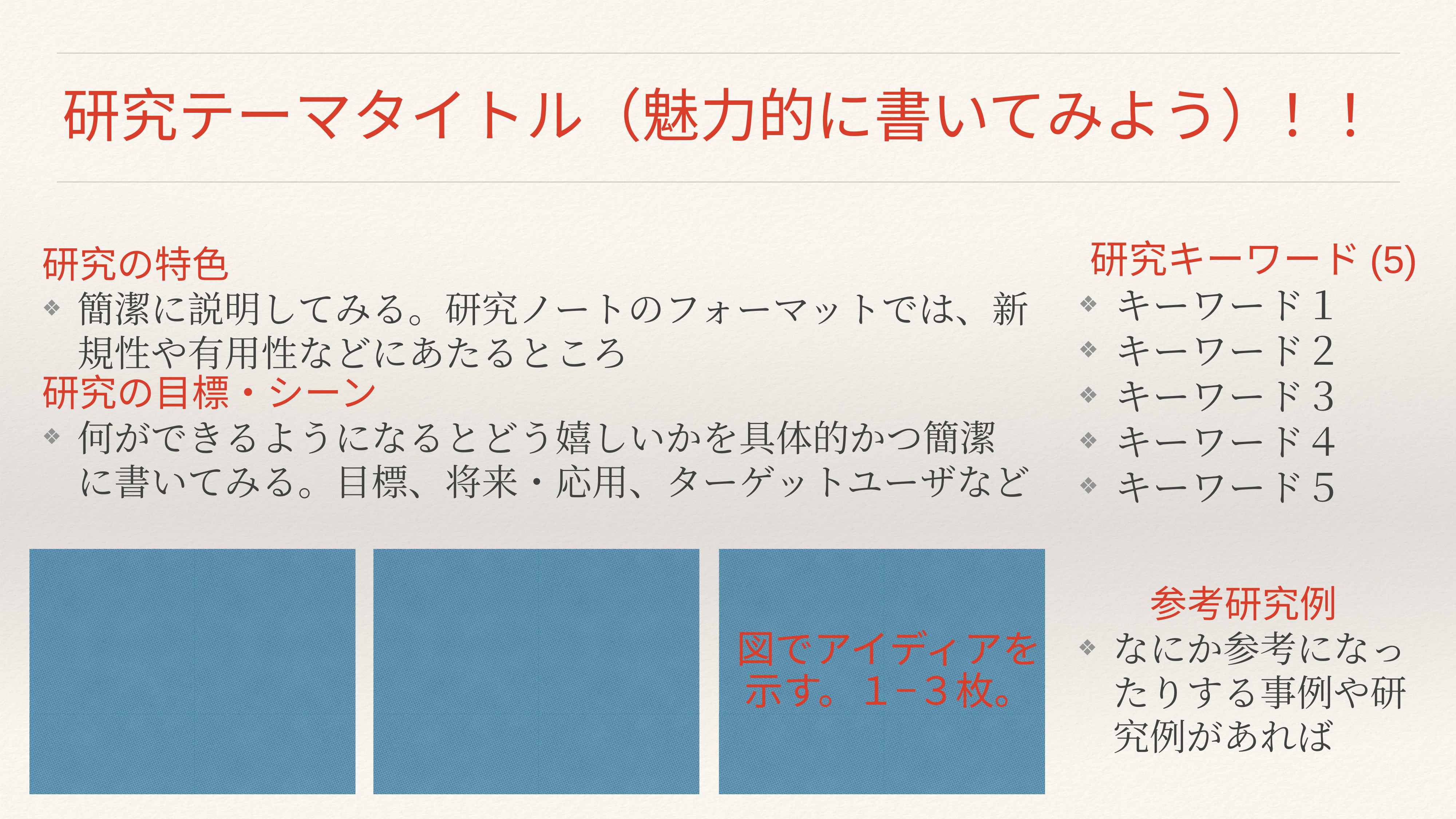

# 研究テーマタイトル（魅力的に書いてみよう）！！
研究キーワード(5)
キーワード１
キーワード２
キーワード３
キーワード４
キーワード５
研究の特色
簡潔に説明してみる。研究ノートのフォーマットでは、新規性や有用性などにあたるところ
研究の目標・シーン
何ができるようになるとどう嬉しいかを具体的かつ簡潔に書いてみる。目標、将来・応用、ターゲットユーザなど

図でアイディアを示す。１−３枚。
参考研究例
なにか参考になったりする事例や研究例があれば